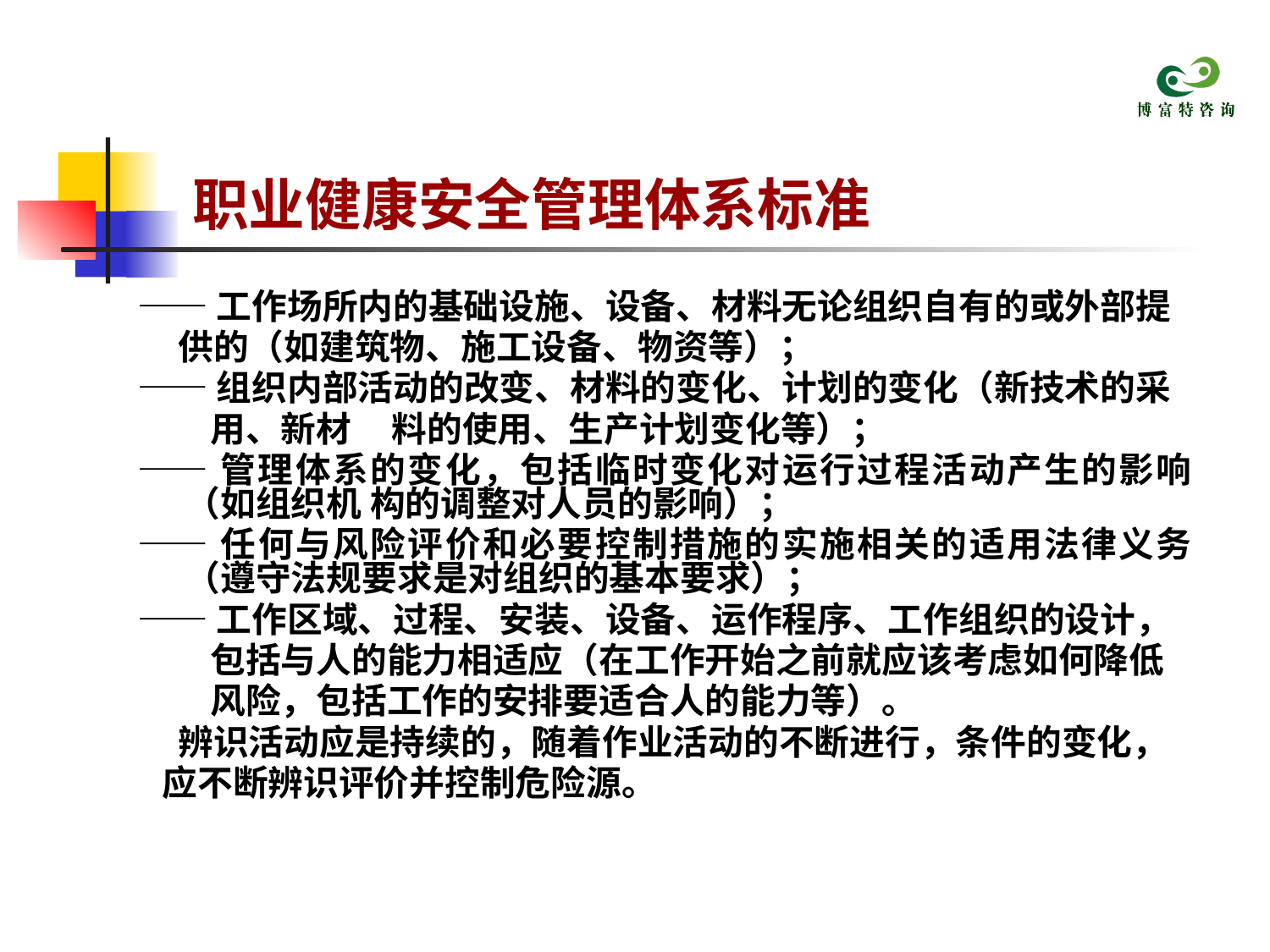

# 职业健康安全管理体系标准
——工作场所内的基础设施、设备、材料无论组织自有的或外部提
    供的（如建筑物、施工设备、物资等）；
——组织内部活动的改变、材料的变化、计划的变化（新技术的采
        用、新材     料的使用、生产计划变化等）；
——管理体系的变化，包括临时变化对运行过程活动产生的影响（如组织机 构的调整对人员的影响）；
——任何与风险评价和必要控制措施的实施相关的适用法律义务（遵守法规要求是对组织的基本要求）；
——工作区域、过程、安装、设备、运作程序、工作组织的设计，
        包括与人的能力相适应（在工作开始之前就应该考虑如何降低
        风险，包括工作的安排要适合人的能力等）。
    辨识活动应是持续的，随着作业活动的不断进行，条件的变化，
  应不断辨识评价并控制危险源。

33